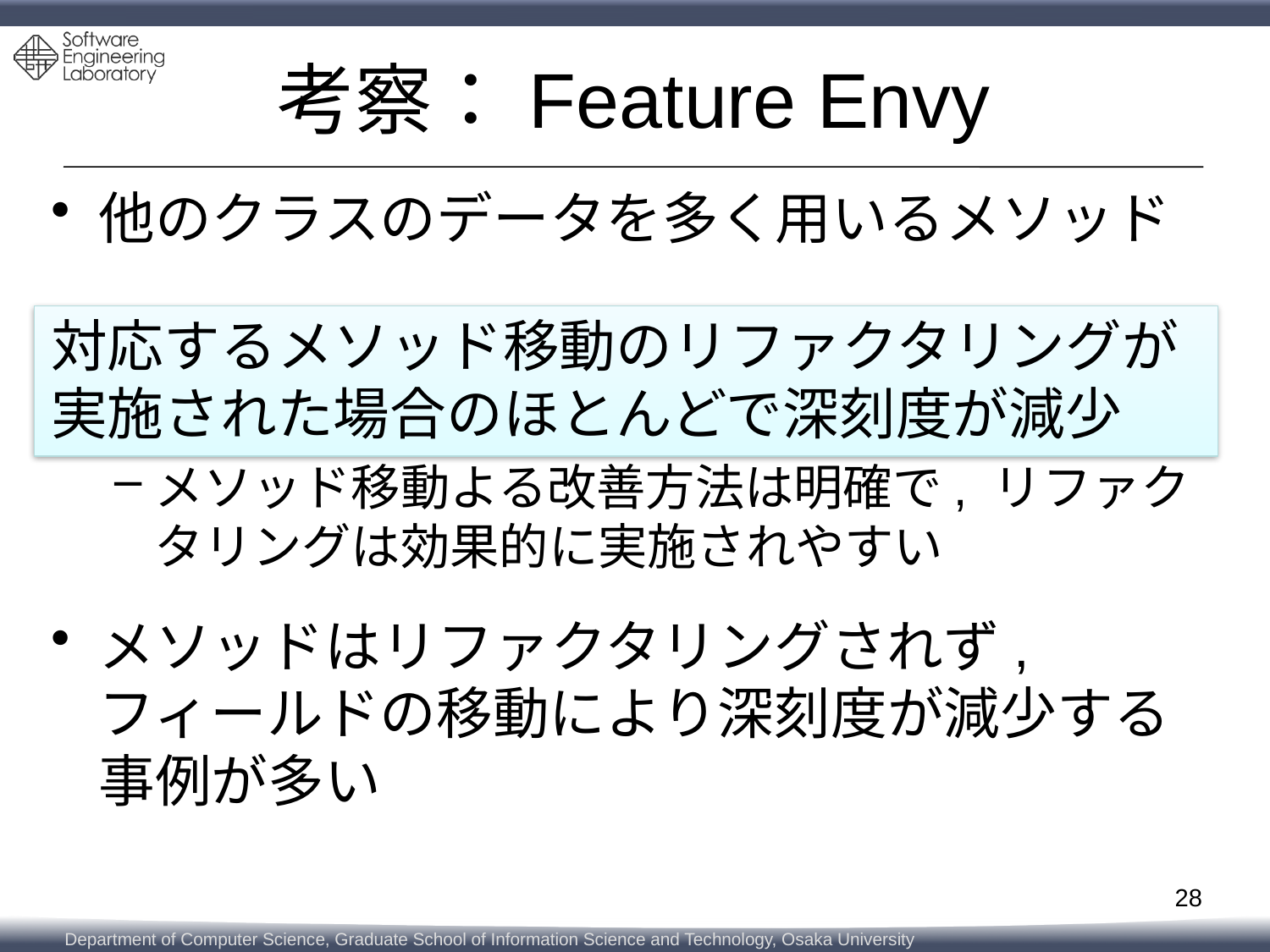

# 考察：Feature Envy
他のクラスのデータを多く用いるメソッド

対応するメソッド移動のリファクタリングが実施された場合のほとんどで深刻度が減少
メソッド移動よる改善方法は明確で, リファクタリングは効果的に実施されやすい

メソッドはリファクタリングされず, フィールドの移動により深刻度が減少する事例が多い

28